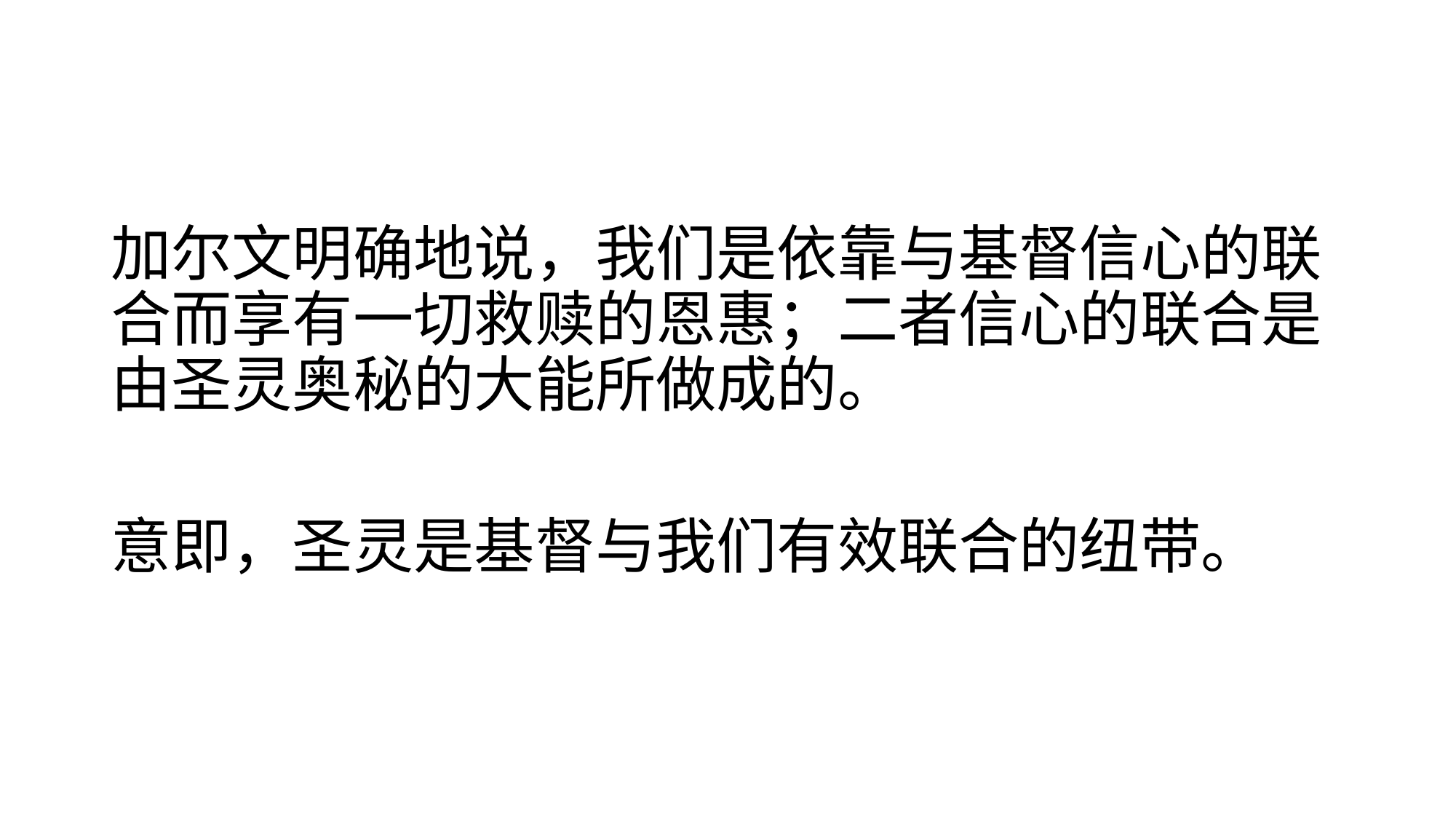

#
加尔文明确地说，我们是依靠与基督信心的联合而享有一切救赎的恩惠；二者信心的联合是由圣灵奥秘的大能所做成的。

意即，圣灵是基督与我们有效联合的纽带。